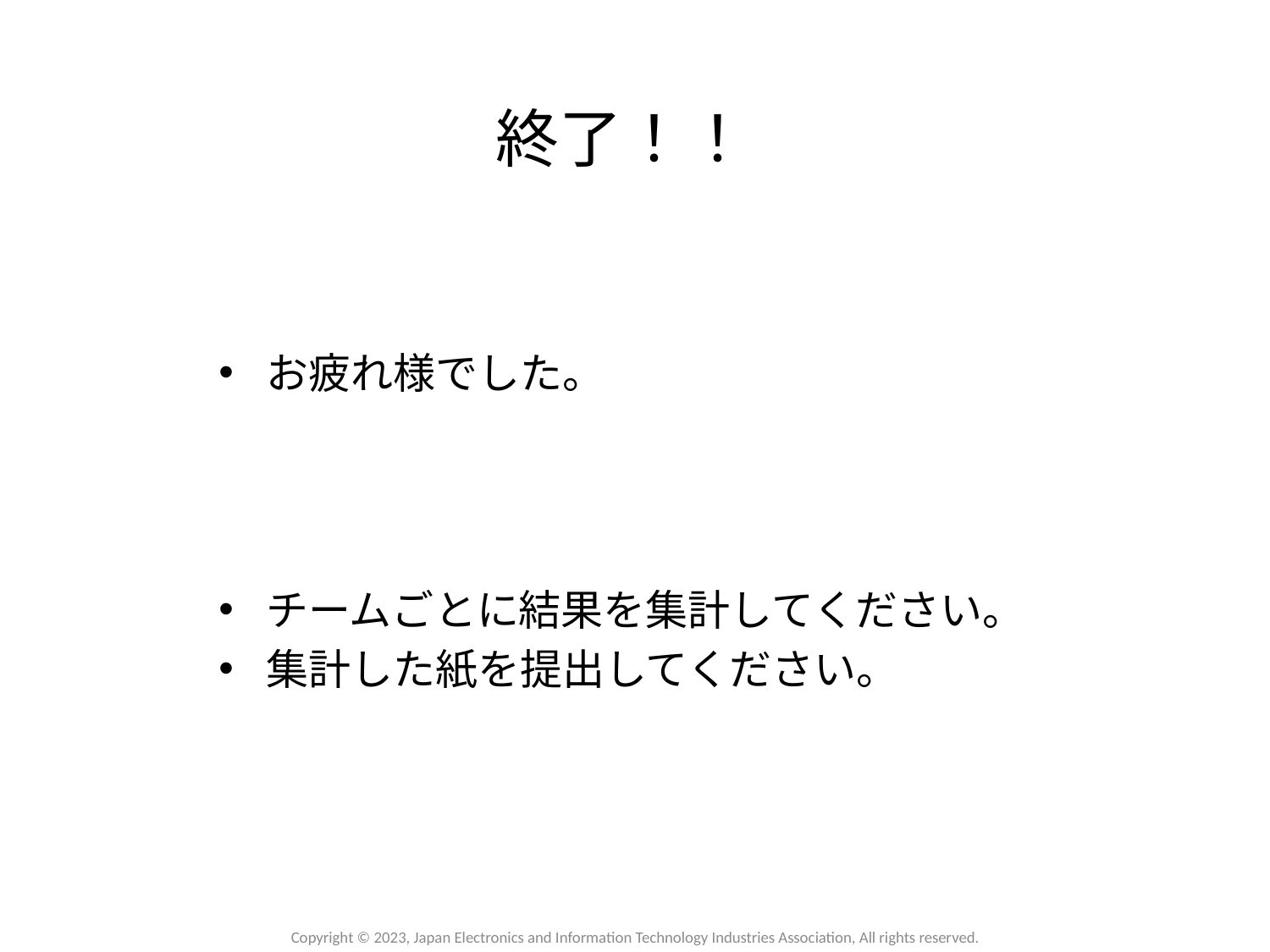

# 終了！！
お疲れ様でした。

チームごとに結果を集計してください。
集計した紙を提出してください。

Copyright © 2023, Japan Electronics and Information Technology Industries Association, All rights reserved.